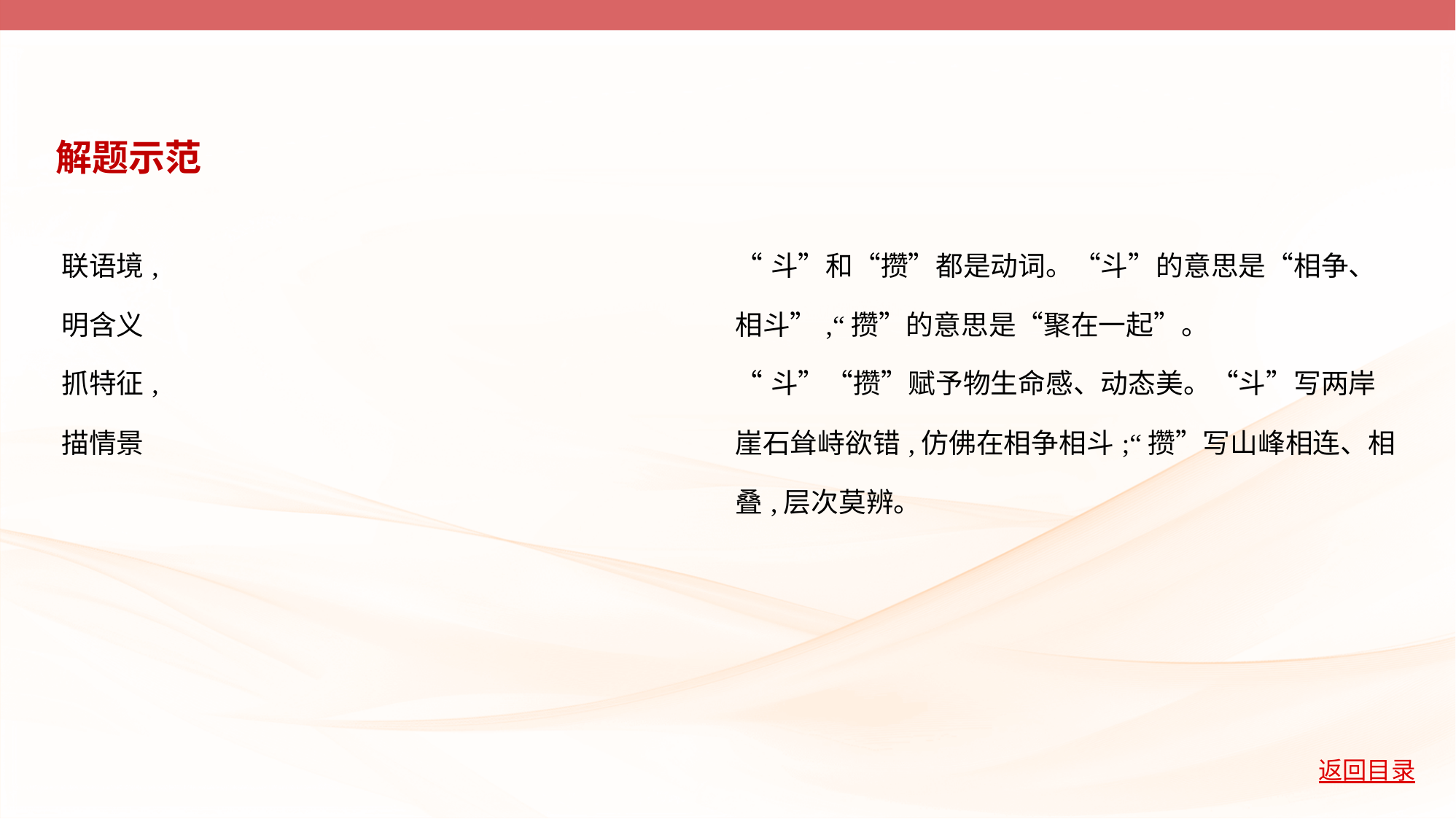

解题示范
| 联语境, 明含义 | “斗”和“攒”都是动词。“斗”的意思是“相争、 相斗”,“攒”的意思是“聚在一起”。 |
| --- | --- |
| 抓特征, 描情景 | “斗”“攒”赋予物生命感、动态美。“斗”写两岸 崖石耸峙欲错,仿佛在相争相斗;“攒”写山峰相连、相 叠,层次莫辨。 |